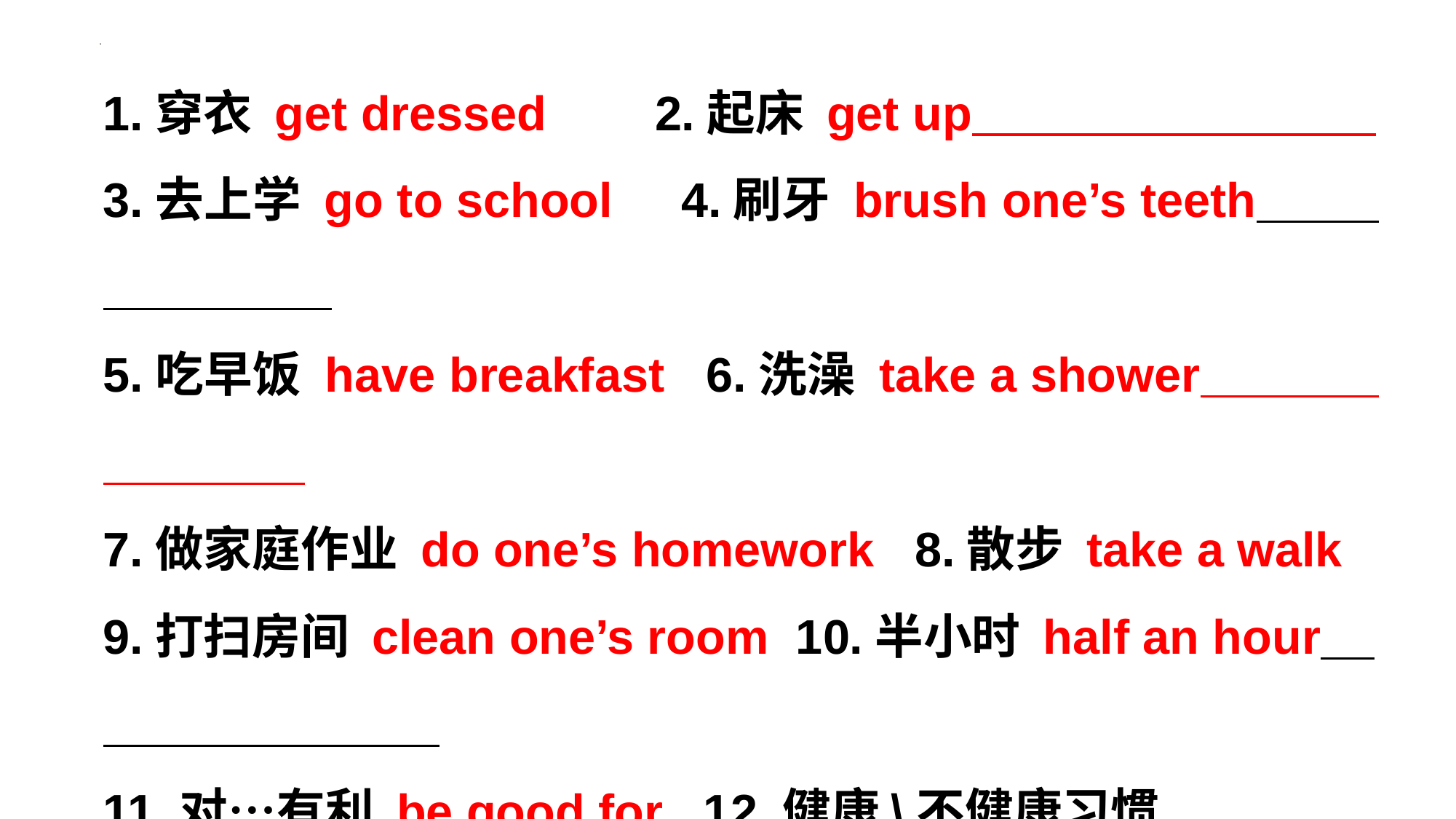

1.穿衣 get dressed        2.起床 get up
3.去上学 go to school     4.刷牙 brush one’s teeth
5.吃早饭 have breakfast   6.洗澡 take a shower
7.做家庭作业 do one’s homework   8.散步 take a walk
9.打扫房间 clean one’s room  10.半小时 half an hour
11.对…有利 be good for   12.健康\不健康习惯 healthy/unhealthy habits